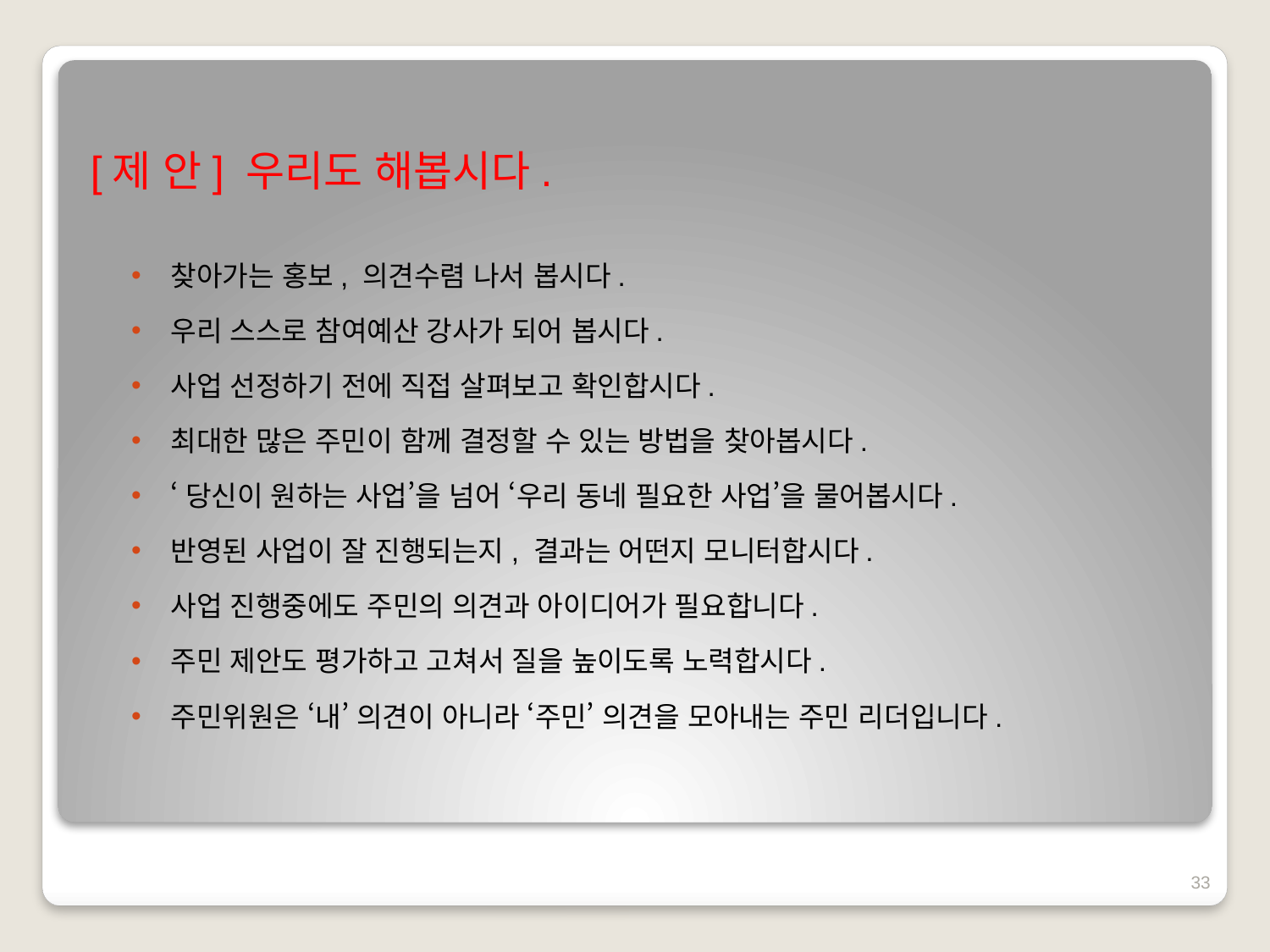

[제 안] 우리도 해봅시다.

찾아가는 홍보, 의견수렴 나서 봅시다.
우리 스스로 참여예산 강사가 되어 봅시다.
사업 선정하기 전에 직접 살펴보고 확인합시다.
최대한 많은 주민이 함께 결정할 수 있는 방법을 찾아봅시다.
‘당신이 원하는 사업’을 넘어 ‘우리 동네 필요한 사업’을 물어봅시다.
반영된 사업이 잘 진행되는지, 결과는 어떤지 모니터합시다.
사업 진행중에도 주민의 의견과 아이디어가 필요합니다.
주민 제안도 평가하고 고쳐서 질을 높이도록 노력합시다.
주민위원은 ‘내’ 의견이 아니라 ‘주민’ 의견을 모아내는 주민 리더입니다.
33